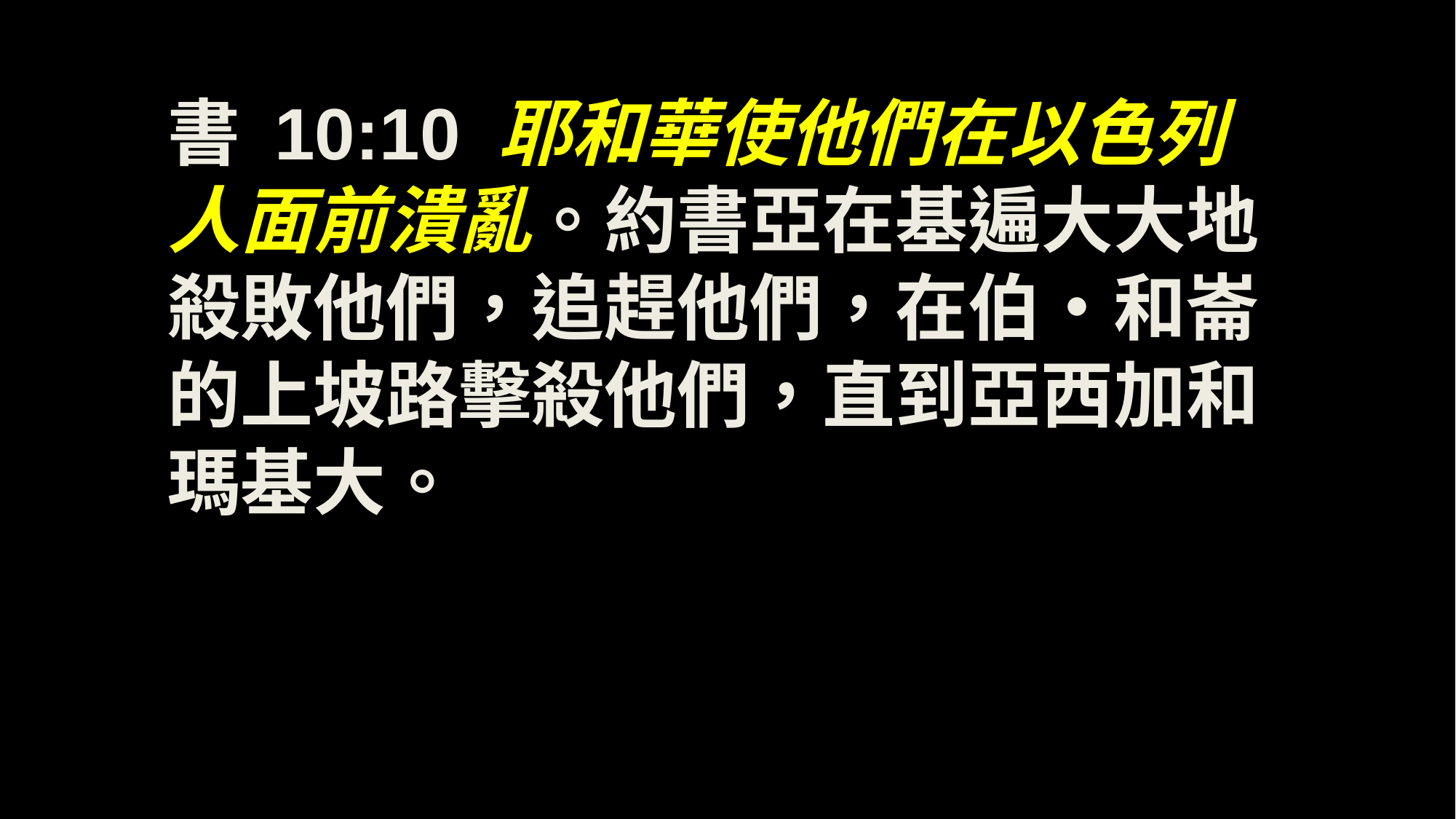

書 10:10 耶和華使他們在以色列人面前潰亂。約書亞在基遍大大地殺敗他們，追趕他們，在伯•和崙的上坡路擊殺他們，直到亞西加和瑪基大。